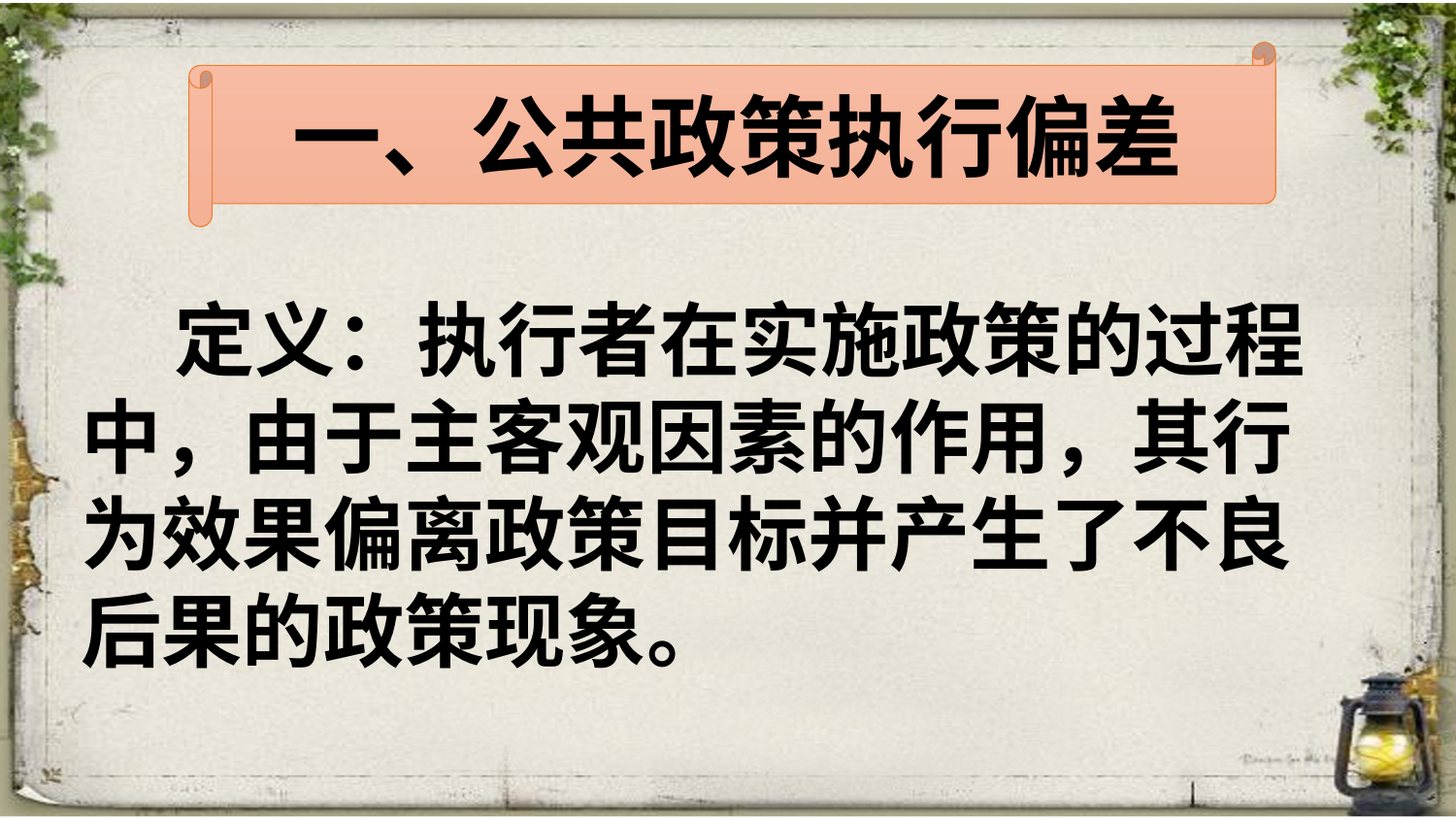

一、公共政策执行偏差
    定义：执行者在实施政策的过程中，由于主客观因素的作用，其行为效果偏离政策目标并产生了不良后果的政策现象。